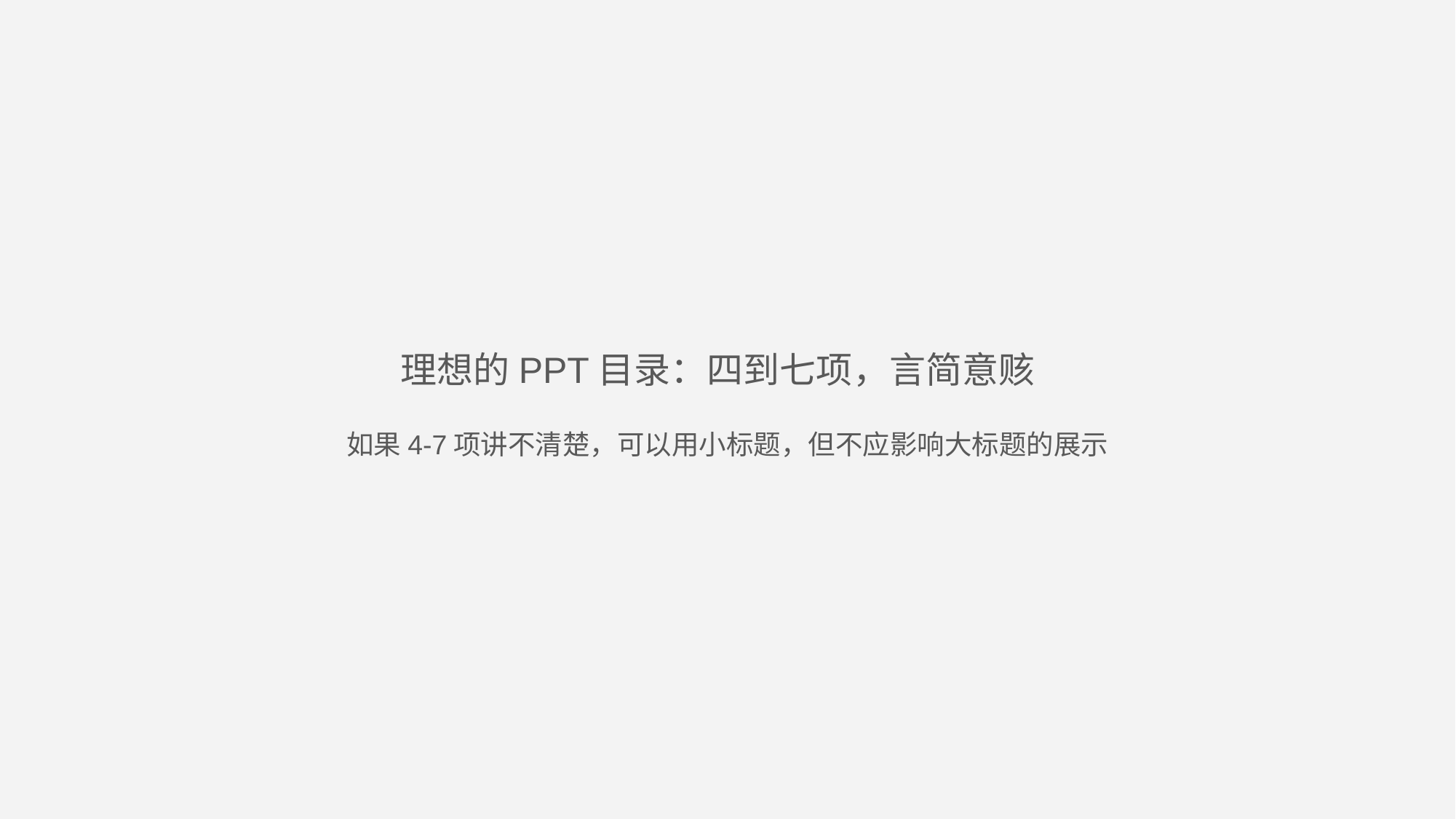

理想的PPT目录：四到七项，言简意赅
如果4-7项讲不清楚，可以用小标题，但不应影响大标题的展示